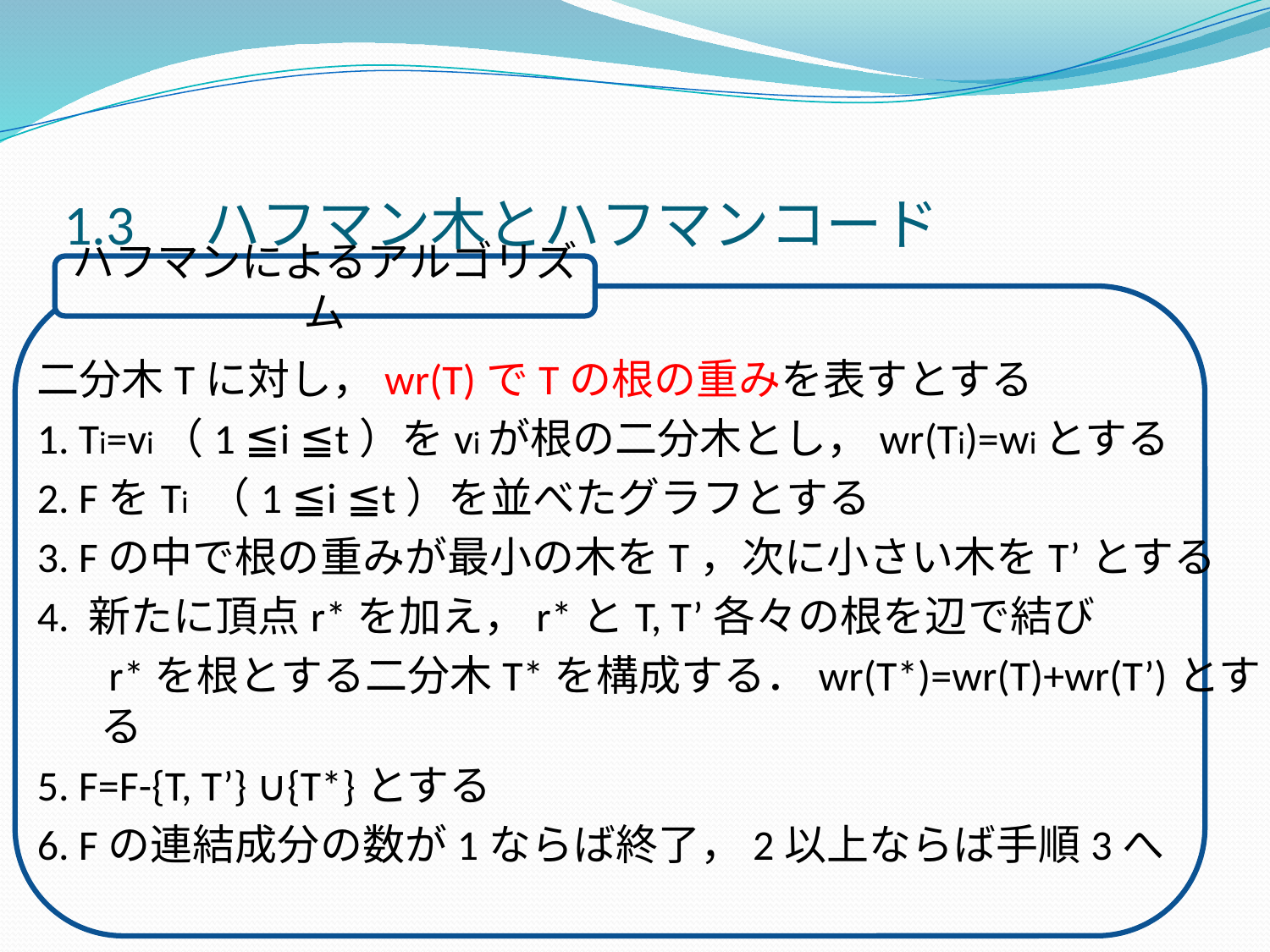

# 1.3　ハフマン木とハフマンコード
ハフマンによるアルゴリズム

二分木Tに対し，wr(T)でTの根の重みを表すとする
1. Ti=vi（1 ≦i ≦t）をviが根の二分木とし，wr(Ti)=wiとする
2. FをTi （1 ≦i ≦t）を並べたグラフとする
3. Fの中で根の重みが最小の木をT，次に小さい木をT’とする
4. 新たに頂点r*を加え，r*とT, T’各々の根を辺で結び
　  r*を根とする二分木T*を構成する．wr(T*)=wr(T)+wr(T’)とする
5. F=F-{T, T’} ∪{T*}とする
6. Fの連結成分の数が1ならば終了，2以上ならば手順3へ